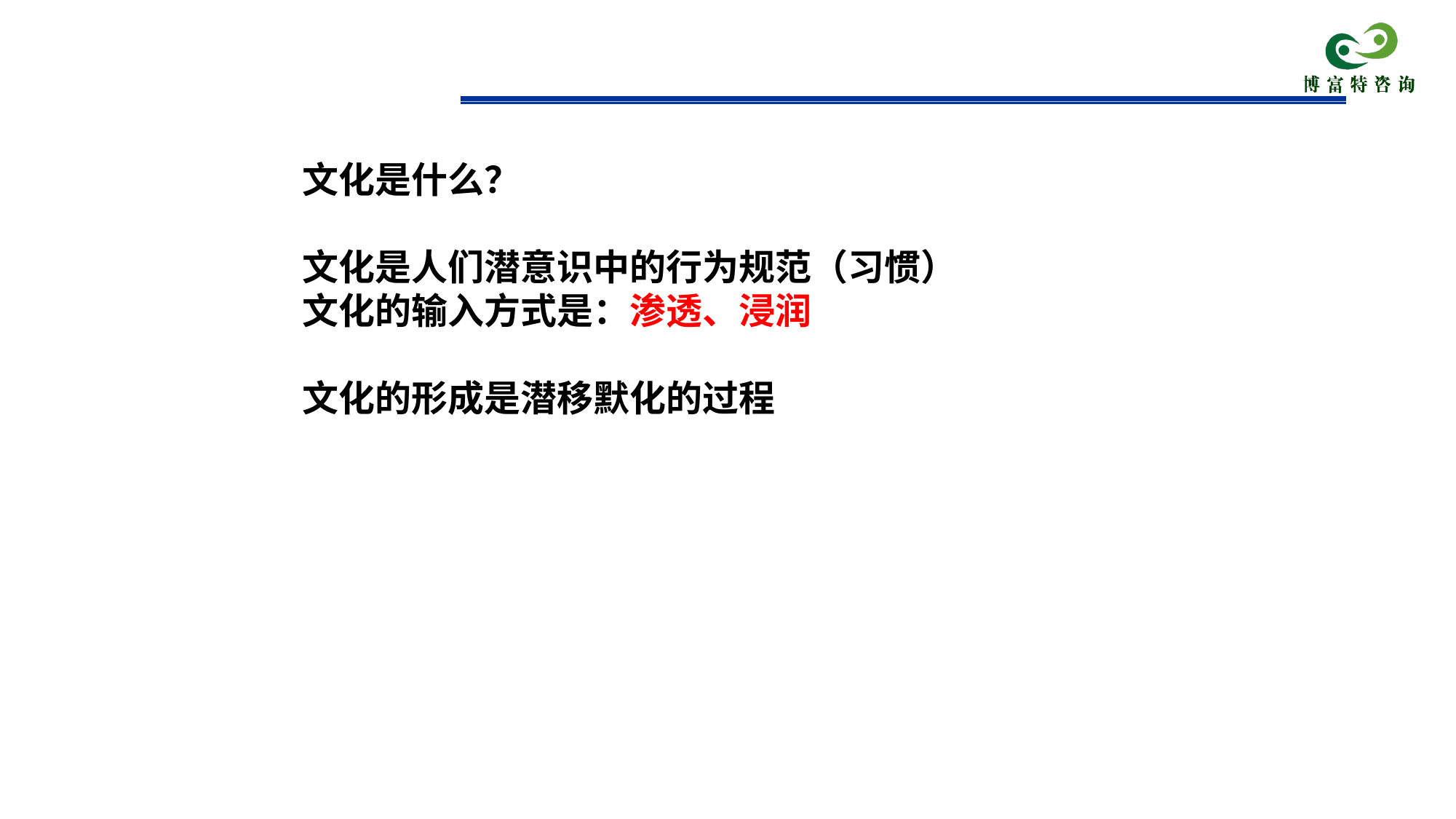

文化是什么？

文化是人们潜意识中的行为规范（习惯）
文化的输入方式是：渗透、浸润

文化的形成是潜移默化的过程